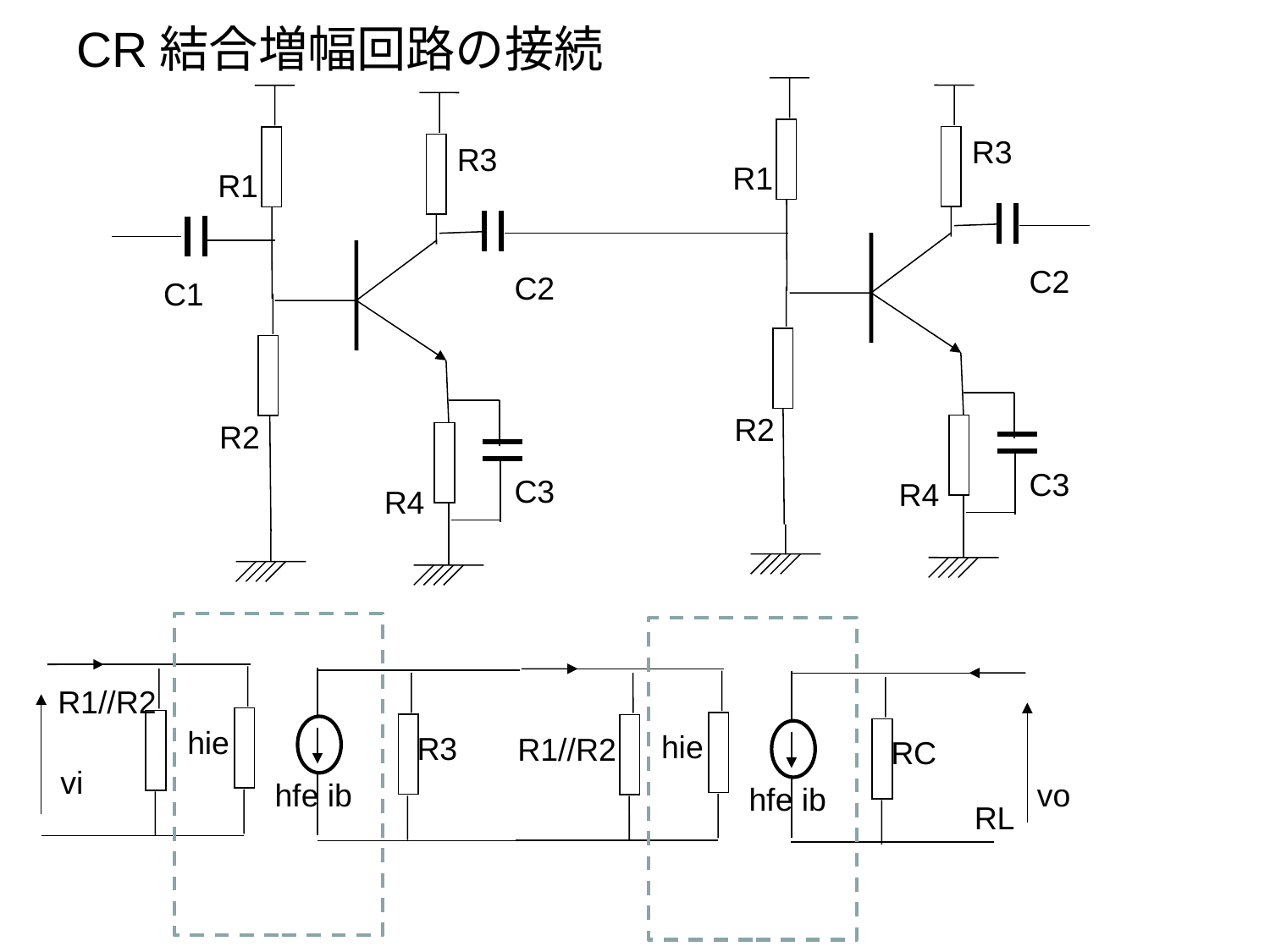

CR結合増幅回路の接続

R3

R3

R1
R1

C2
C2
C1

R2

R2

C3

C3
R4
R4

R1//R2

hie

hie
R3
R1//R2
RC
vi
vo
hfe ib
hfe ib

RL